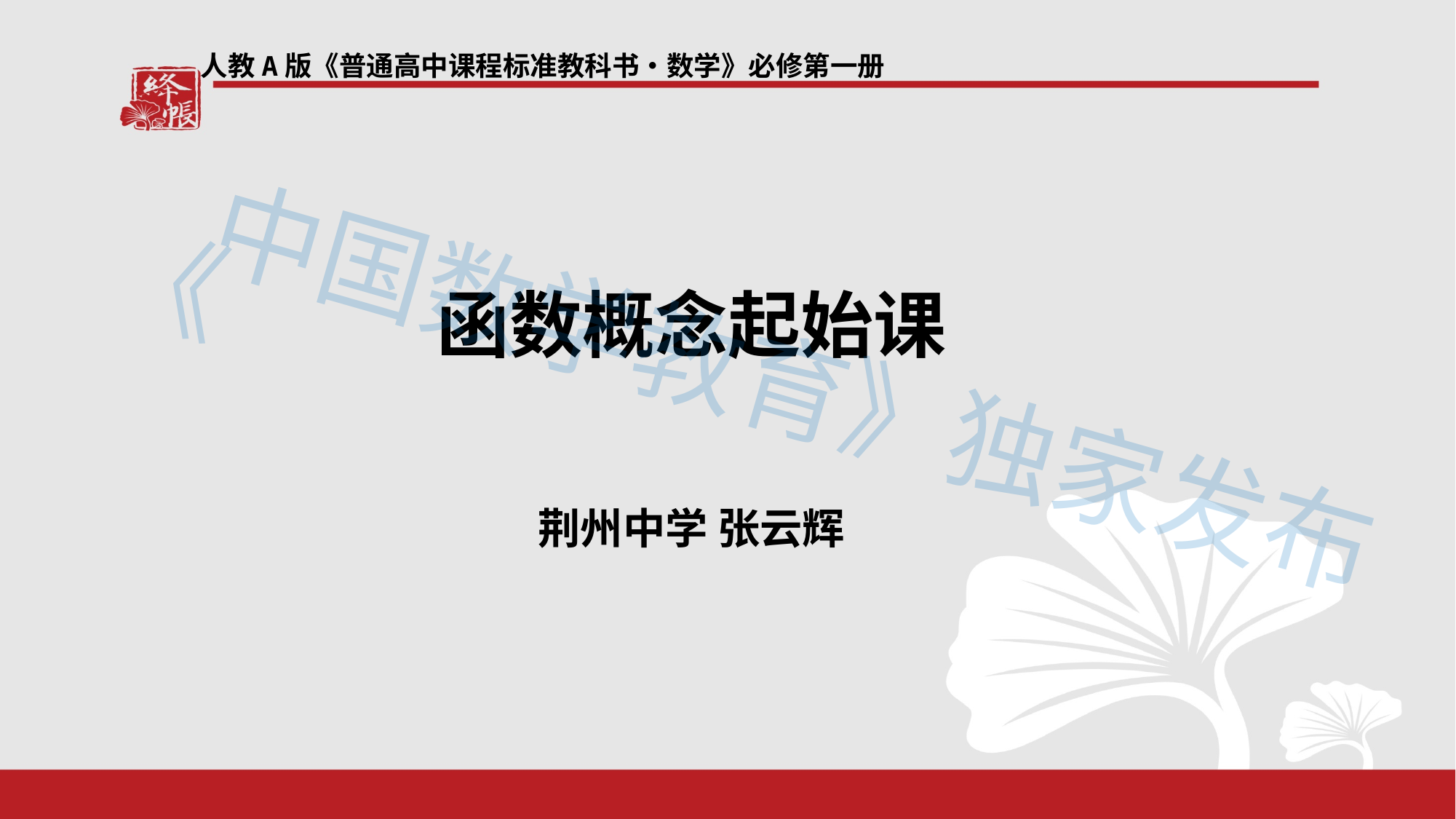

人教A版《普通高中课程标准教科书•数学》必修第一册
函数概念起始课
《中国数学教育》独家发布
荆州中学 张云辉